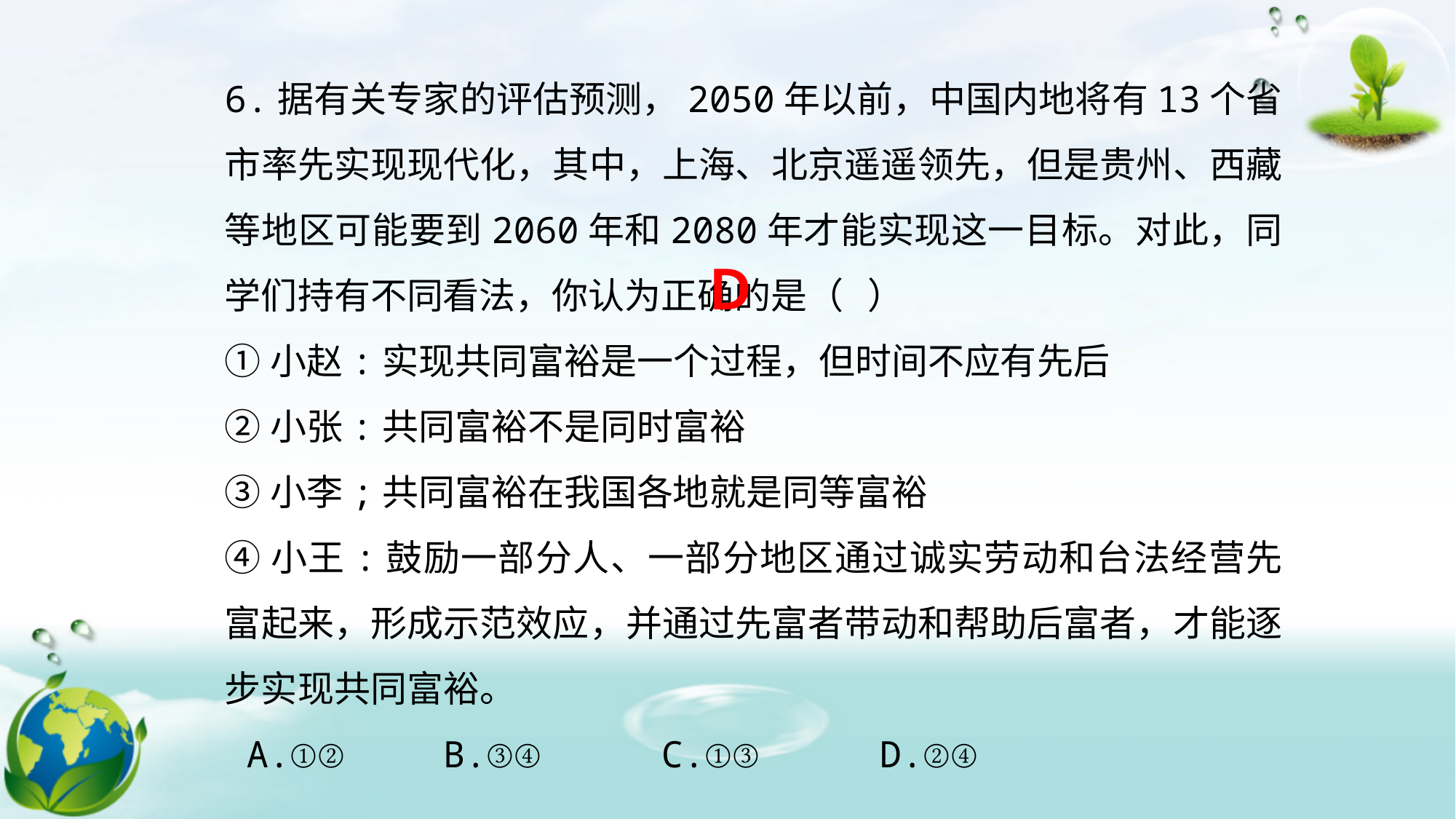

6.据有关专家的评估预测，2050年以前，中国内地将有13个省市率先实现现代化，其中，上海、北京遥遥领先，但是贵州、西藏等地区可能要到2060年和2080年才能实现这一目标。对此，同学们持有不同看法，你认为正确的是（   ）
①小赵:实现共同富裕是一个过程，但时间不应有先后
②小张:共同富裕不是同时富裕
③小李;共同富裕在我国各地就是同等富裕
④小王:鼓励一部分人、一部分地区通过诚实劳动和台法经营先富起来，形成示范效应，并通过先富者带动和帮助后富者，才能逐步实现共同富裕。
 A.①②  	B.③④  	C.①③  	D.②④
Ｄ